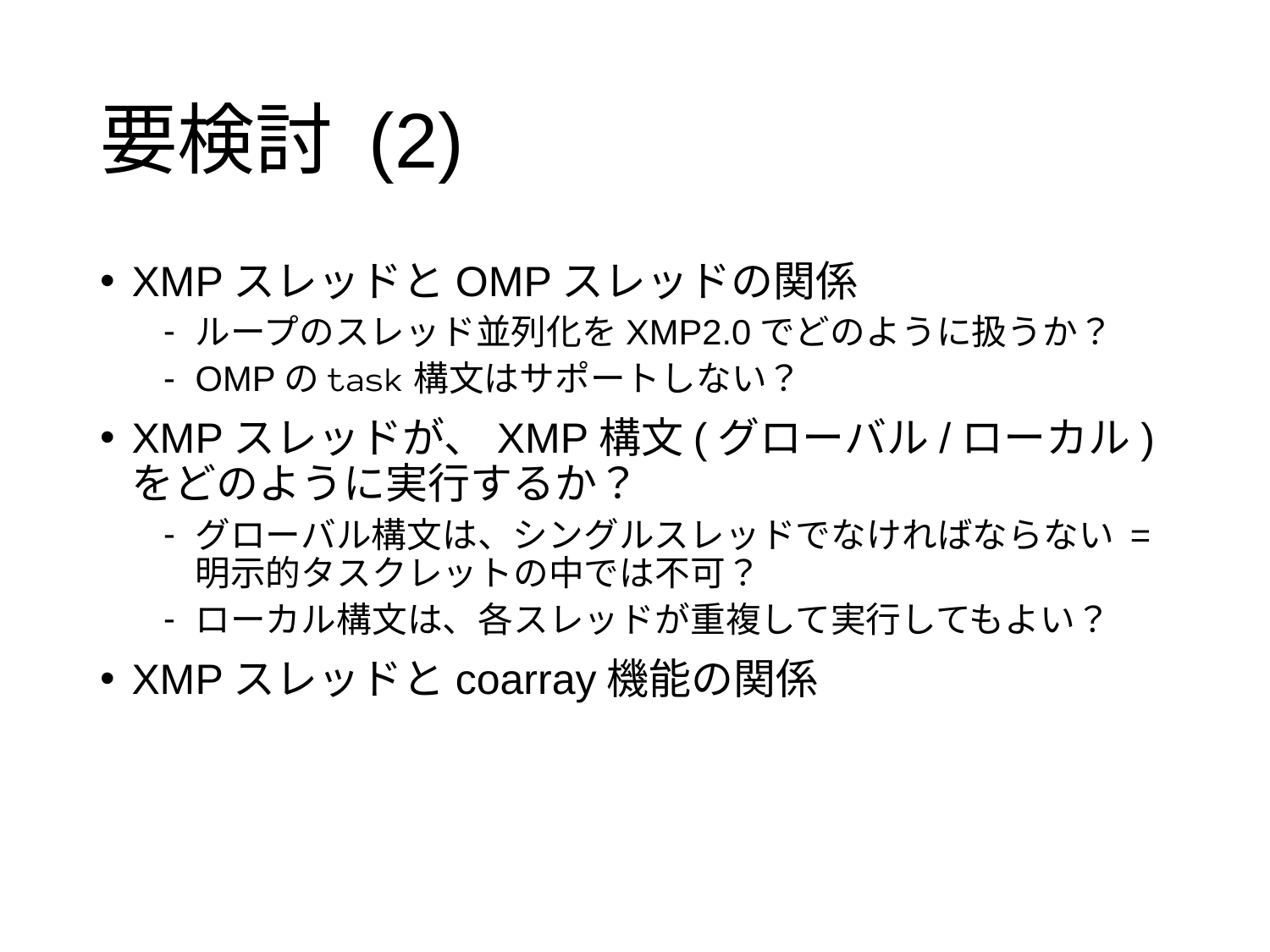

# 要検討 (2)
XMPスレッドとOMPスレッドの関係
ループのスレッド並列化をXMP2.0でどのように扱うか？
OMPのtask構文はサポートしない？
XMPスレッドが、XMP構文(グローバル/ローカル)をどのように実行するか？
グローバル構文は、シングルスレッドでなければならない = 明示的タスクレットの中では不可？
ローカル構文は、各スレッドが重複して実行してもよい？
XMPスレッドとcoarray機能の関係